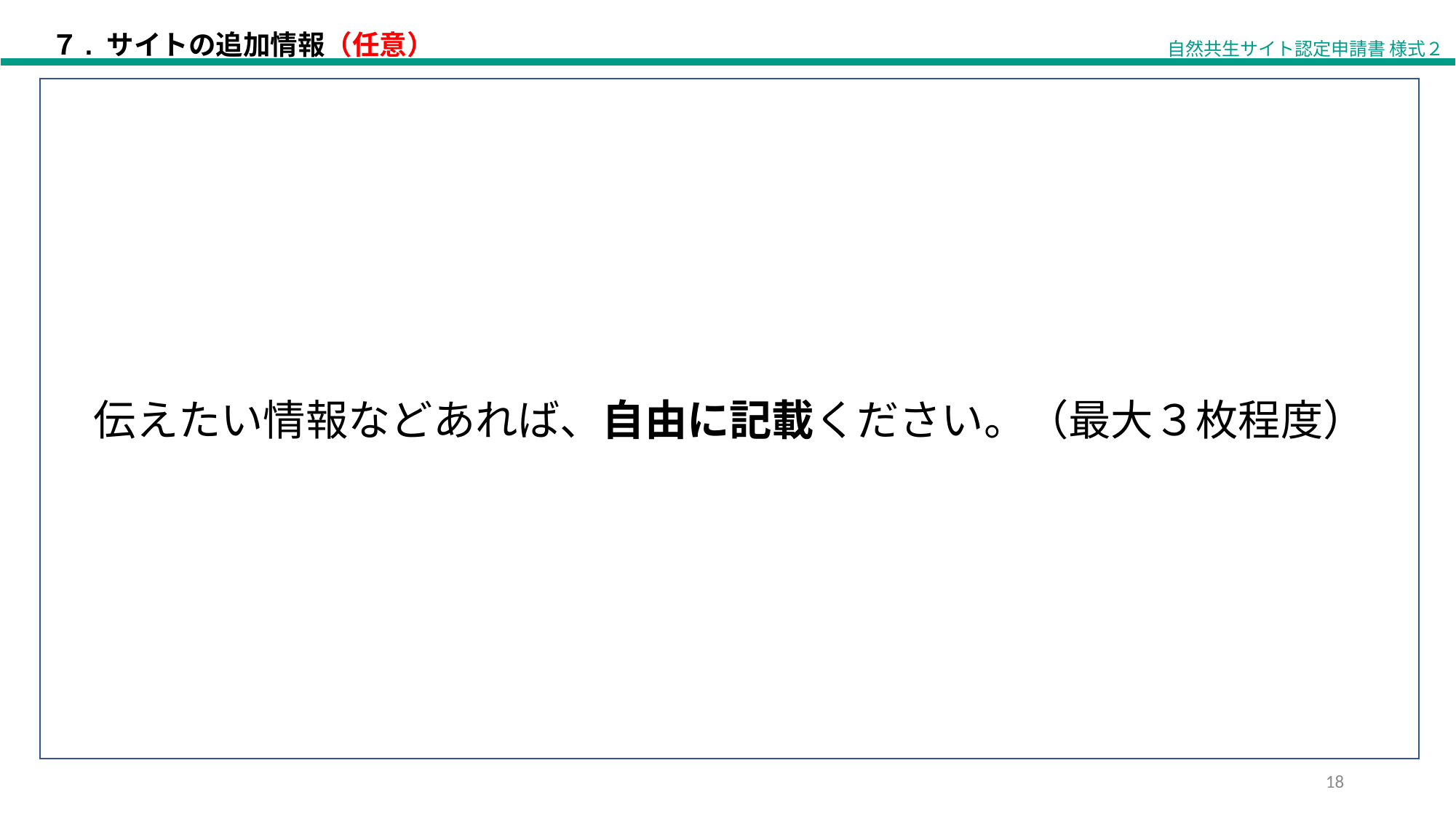

７. サイトの追加情報（任意）
自然共生サイト認定申請書 様式２

伝えたい情報などあれば、自由に記載ください。（最大３枚程度）
18